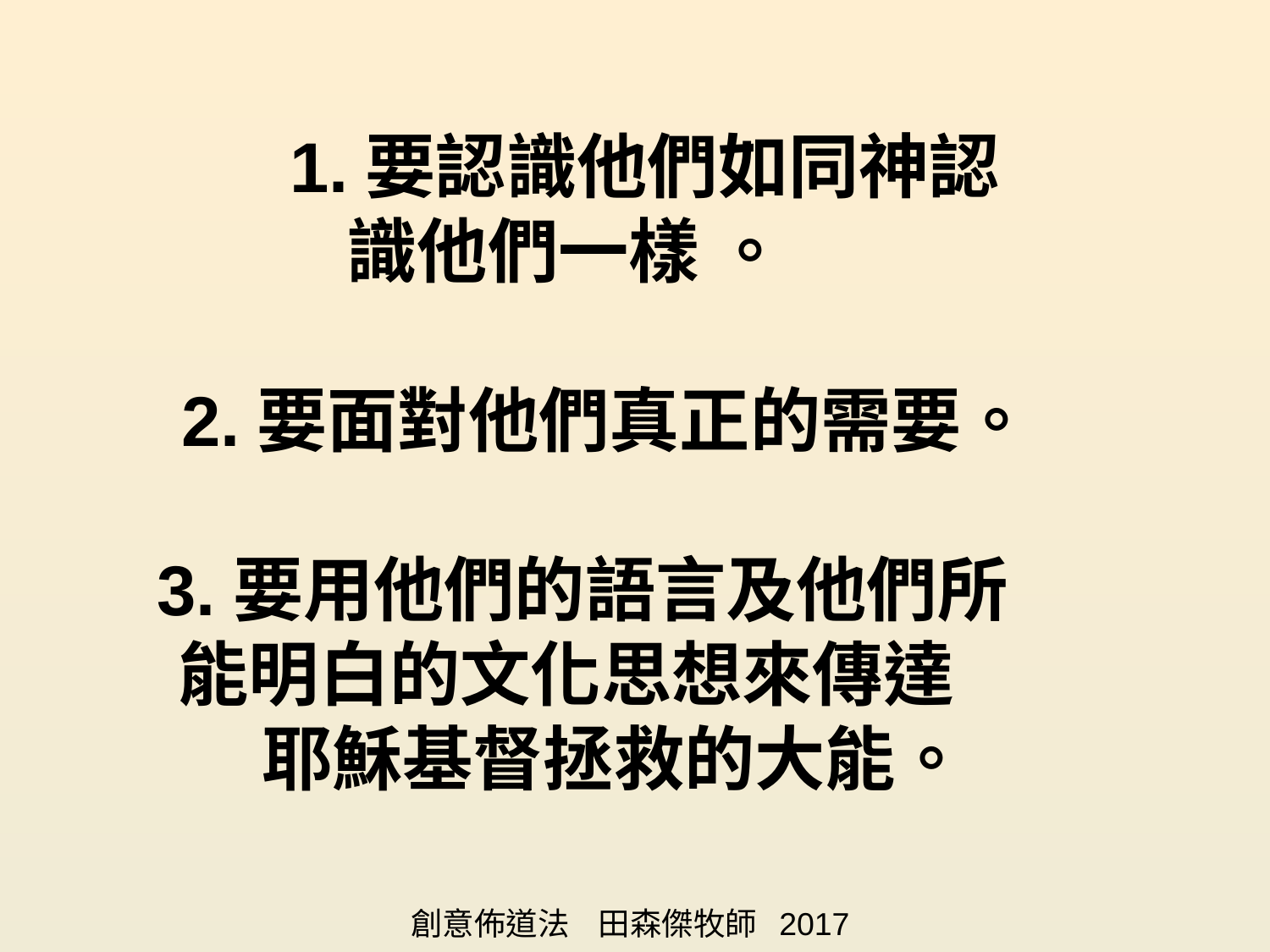

# 1.要認識他們如同神認識他們一樣 。 2.要面對他們真正的需要。 3.要用他們的語言及他們所能明白的文化思想來傳達 耶穌基督拯救的大能。
創意佈道法    田森傑牧師  2017